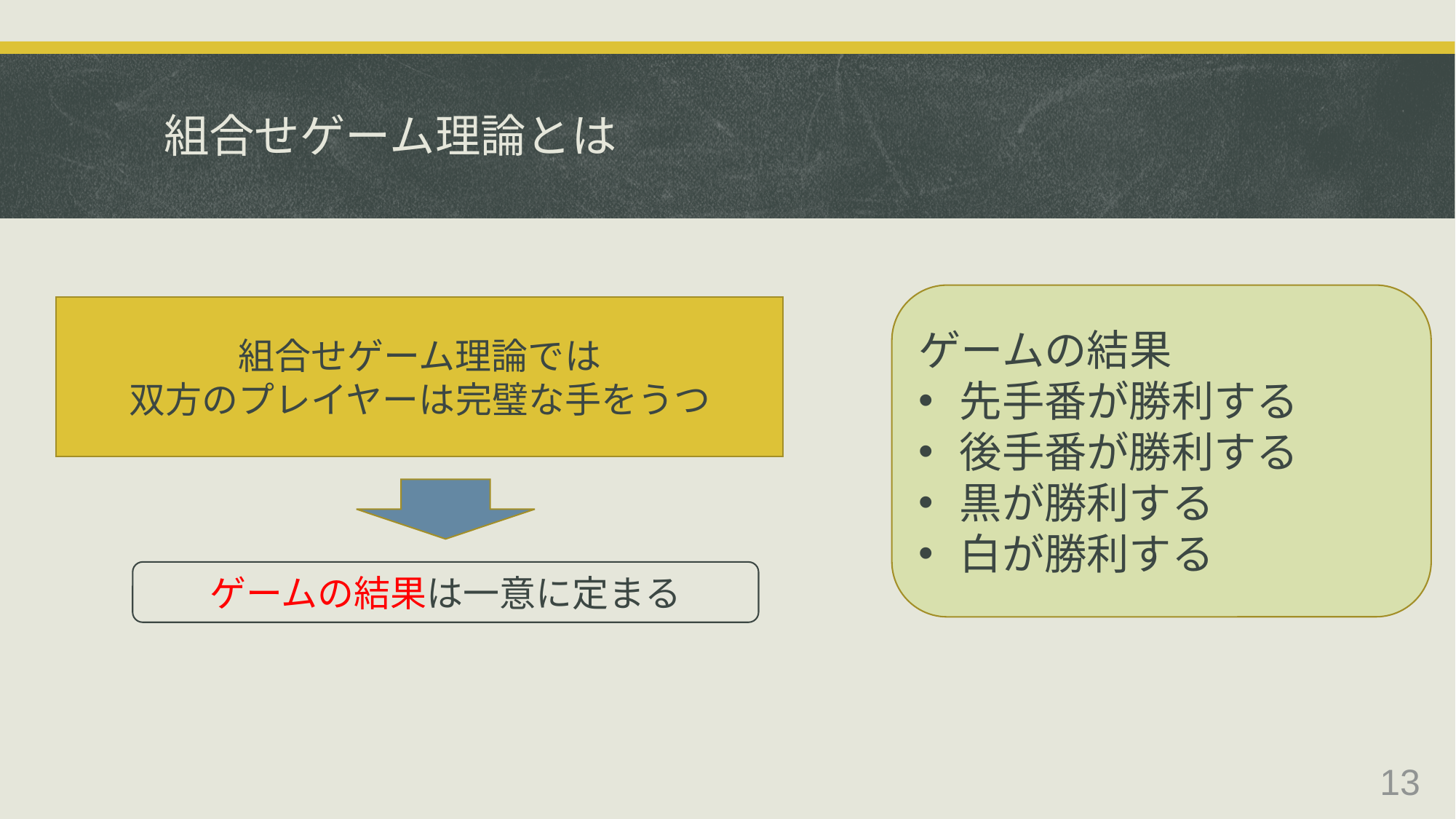

# 組合せゲーム理論とは
ゲームの結果
先手番が勝利する
後手番が勝利する
黒が勝利する
白が勝利する
組合せゲーム理論では
双方のプレイヤーは完璧な手をうつ

ゲームの結果は一意に定まる
13